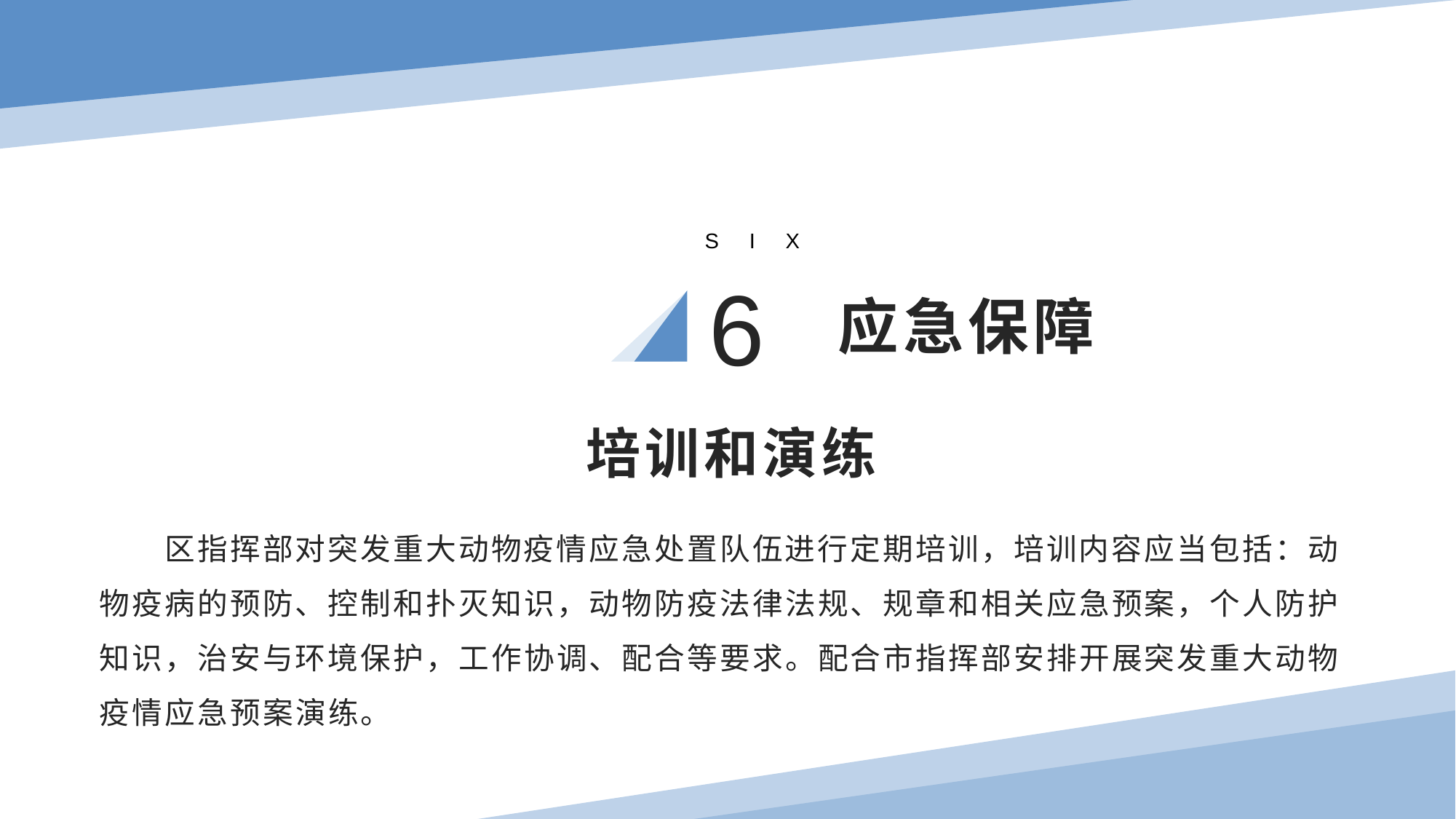

SIX
6
# 应急保障
 培训和演练
区指挥部对突发重大动物疫情应急处置队伍进行定期培训，培训内容应当包括：动物疫病的预防、控制和扑灭知识，动物防疫法律法规、规章和相关应急预案，个人防护知识，治安与环境保护，工作协调、配合等要求。配合市指挥部安排开展突发重大动物疫情应急预案演练。